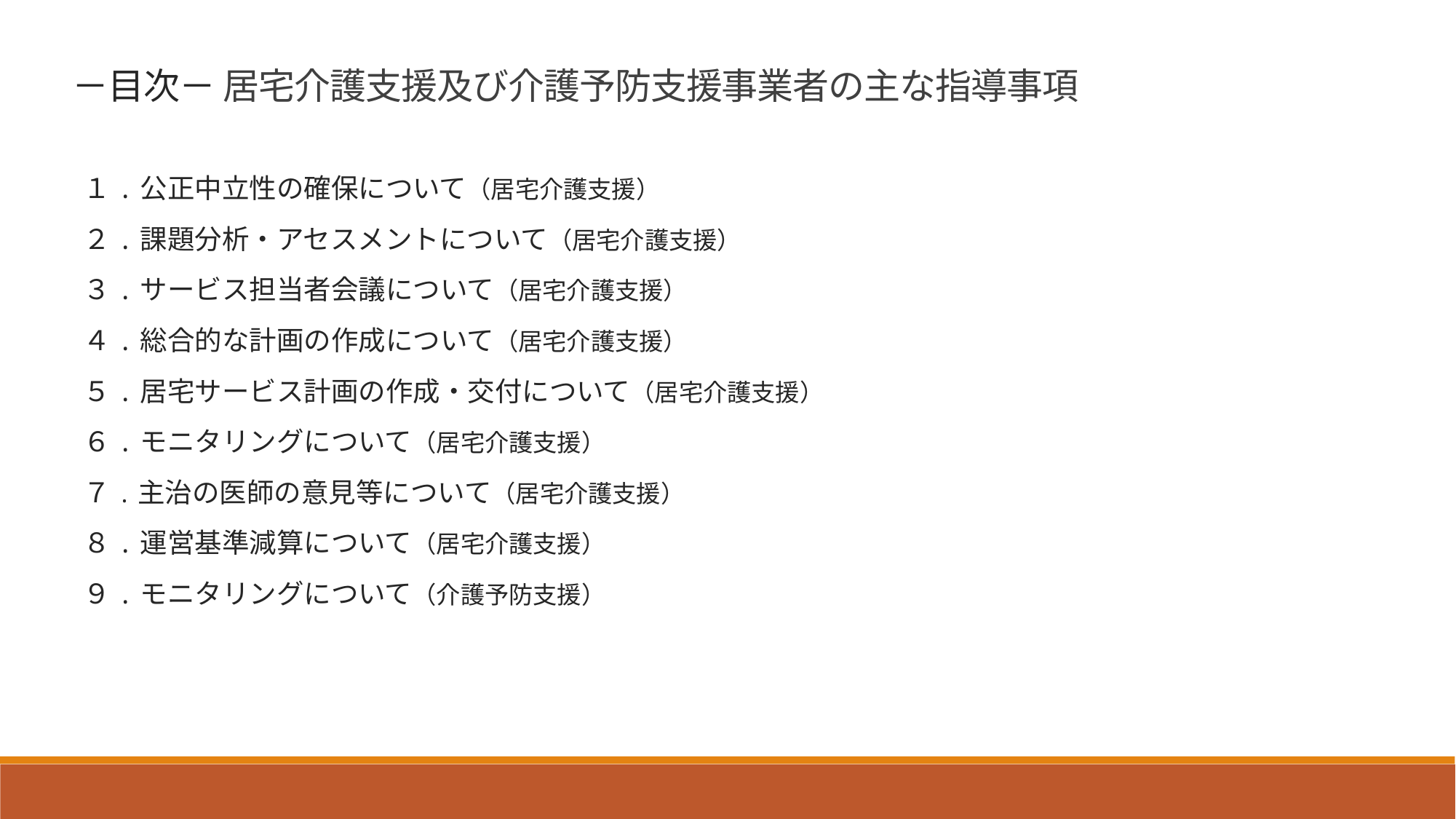

－目次－ 居宅介護支援及び介護予防支援事業者の主な指導事項
１.公正中立性の確保について（居宅介護支援）
２.課題分析・アセスメントについて（居宅介護支援）
３.サービス担当者会議について（居宅介護支援）
４.総合的な計画の作成について（居宅介護支援）
５.居宅サービス計画の作成・交付について（居宅介護支援）
６.モニタリングについて（居宅介護支援）
７.主治の医師の意見等について（居宅介護支援）
８.運営基準減算について（居宅介護支援）
９.モニタリングについて（介護予防支援）